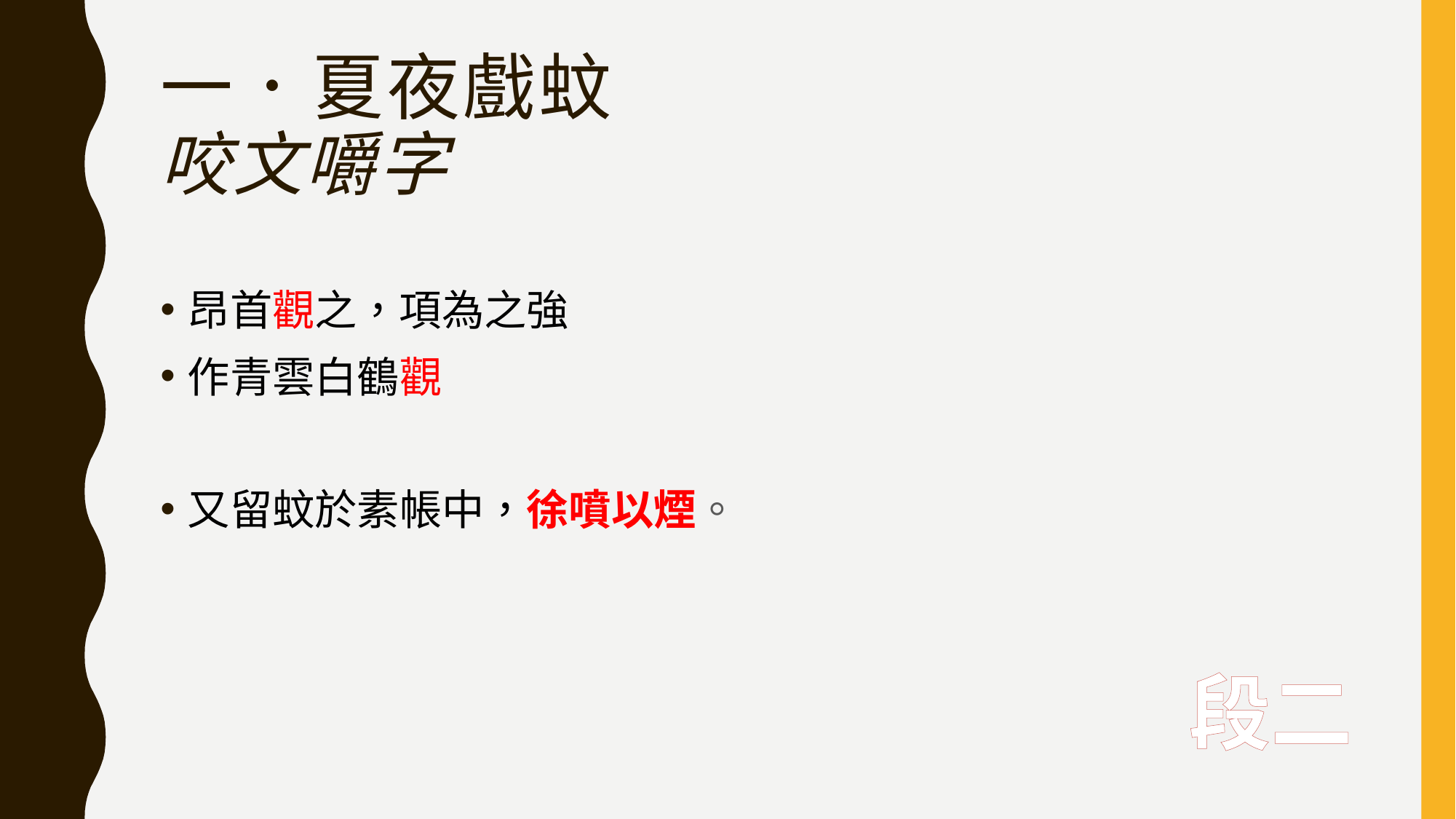

# 一．夏夜戲蚊 咬文嚼字
昂首觀之，項為之強
作青雲白鶴觀

又留蚊於素帳中，徐噴以煙。

段二